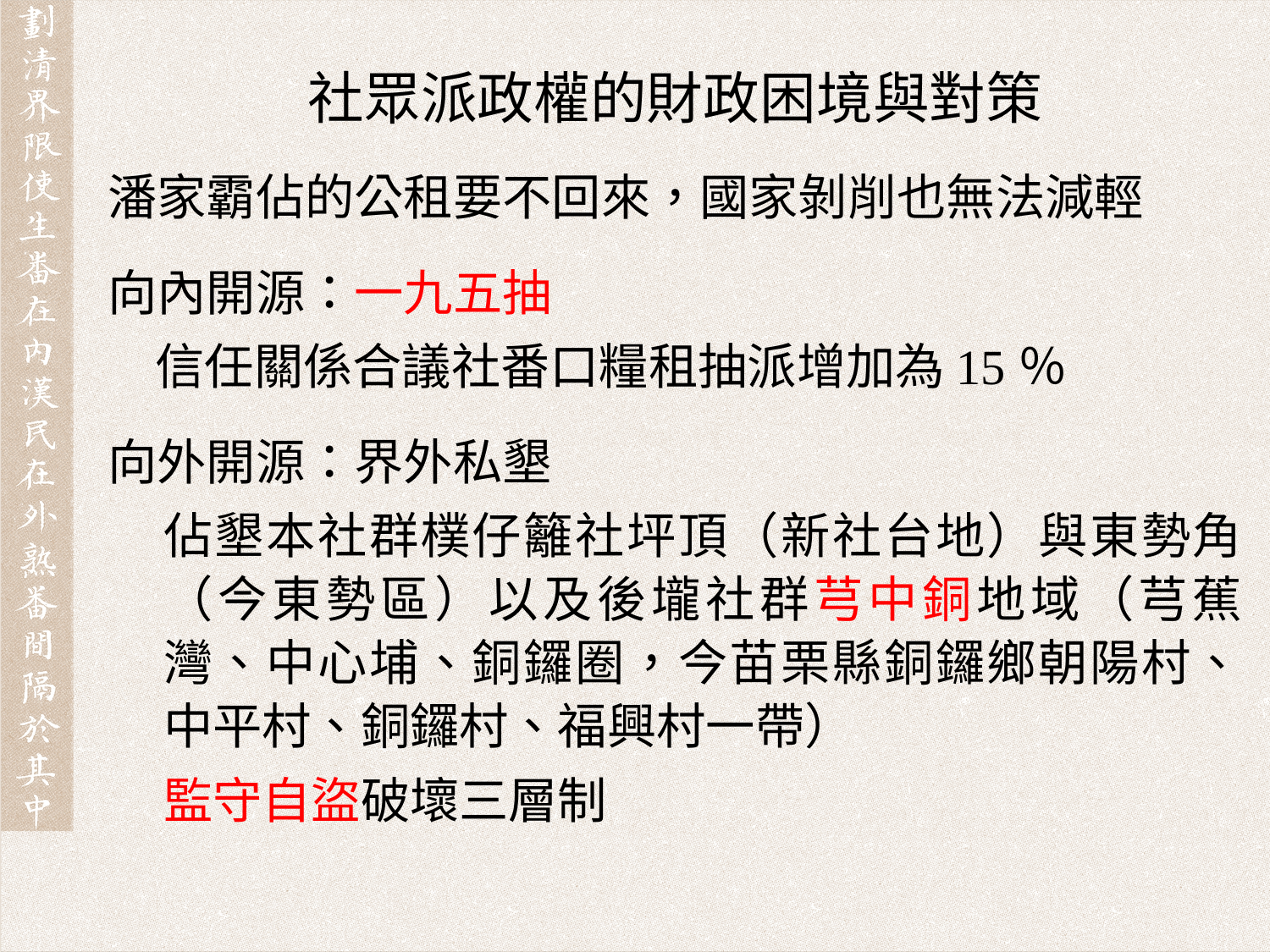

社眾派政權的財政困境與對策
潘家霸佔的公租要不回來，國家剝削也無法減輕
向內開源：一九五抽
	信任關係合議社番口糧租抽派增加為15％
向外開源：界外私墾
佔墾本社群樸仔籬社坪頂（新社台地）與東勢角（今東勢區）以及後壠社群芎中銅地域（芎蕉灣、中心埔、銅鑼圈，今苗栗縣銅鑼鄉朝陽村、中平村、銅鑼村、福興村一帶）
監守自盜破壞三層制